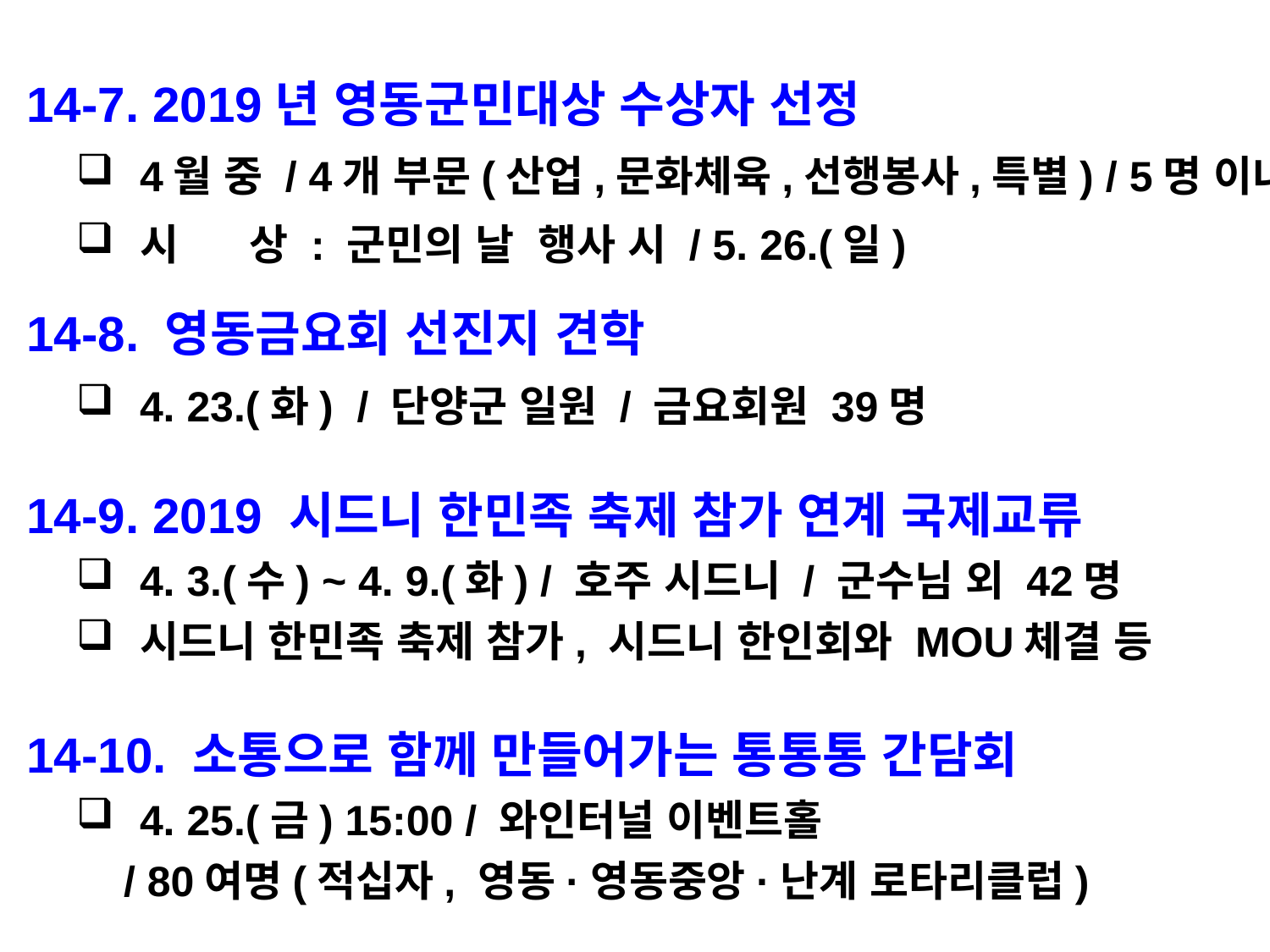

14-7. 2019년 영동군민대상 수상자 선정
4월 중 / 4개 부문(산업,문화체육,선행봉사,특별) / 5명 이내
시      상 : 군민의 날  행사 시 / 5. 26.(일)
 14-8. 영동금요회 선진지 견학
4. 23.(화)  / 단양군 일원 / 금요회원 39명
 14-9. 2019 시드니 한민족 축제 참가 연계 국제교류
4. 3.(수) ~ 4. 9.(화) / 호주 시드니 / 군수님 외 42명
시드니 한민족 축제 참가, 시드니 한인회와 MOU체결 등

 14-10. 소통으로 함께 만들어가는 통통통 간담회
4. 25.(금) 15:00 / 와인터널 이벤트홀
    / 80여명(적십자, 영동·영동중앙·난계 로타리클럽)